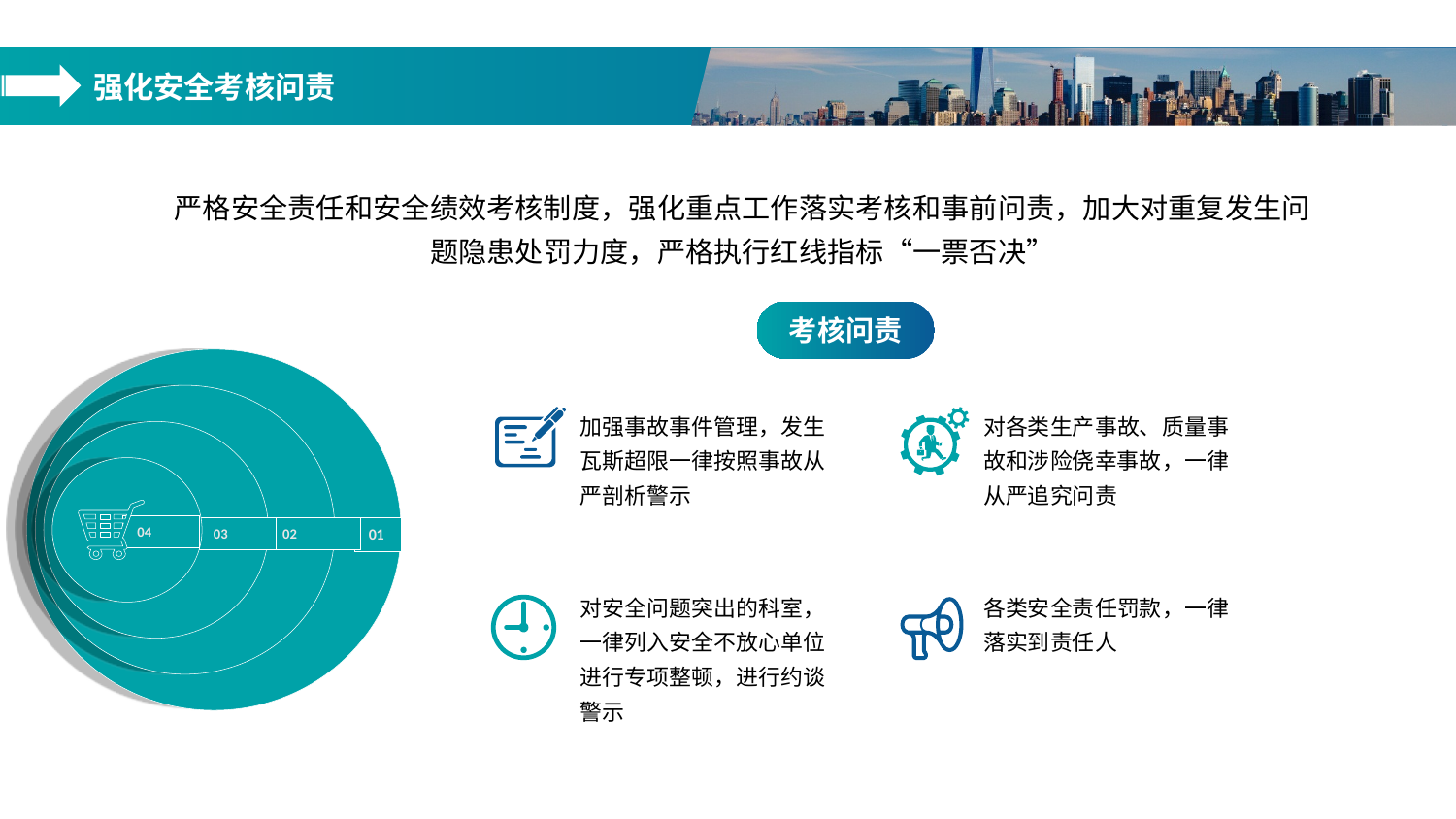

强化安全考核问责
严格安全责任和安全绩效考核制度，强化重点工作落实考核和事前问责，加大对重复发生问题隐患处罚力度，严格执行红线指标“一票否决”

考核问责

01

02

03

04
加强事故事件管理，发生瓦斯超限一律按照事故从严剖析警示
对各类生产事故、质量事故和涉险侥幸事故，一律从严追究问责

对安全问题突出的科室，一律列入安全不放心单位进行专项整顿，进行约谈警示
各类安全责任罚款，一律落实到责任人